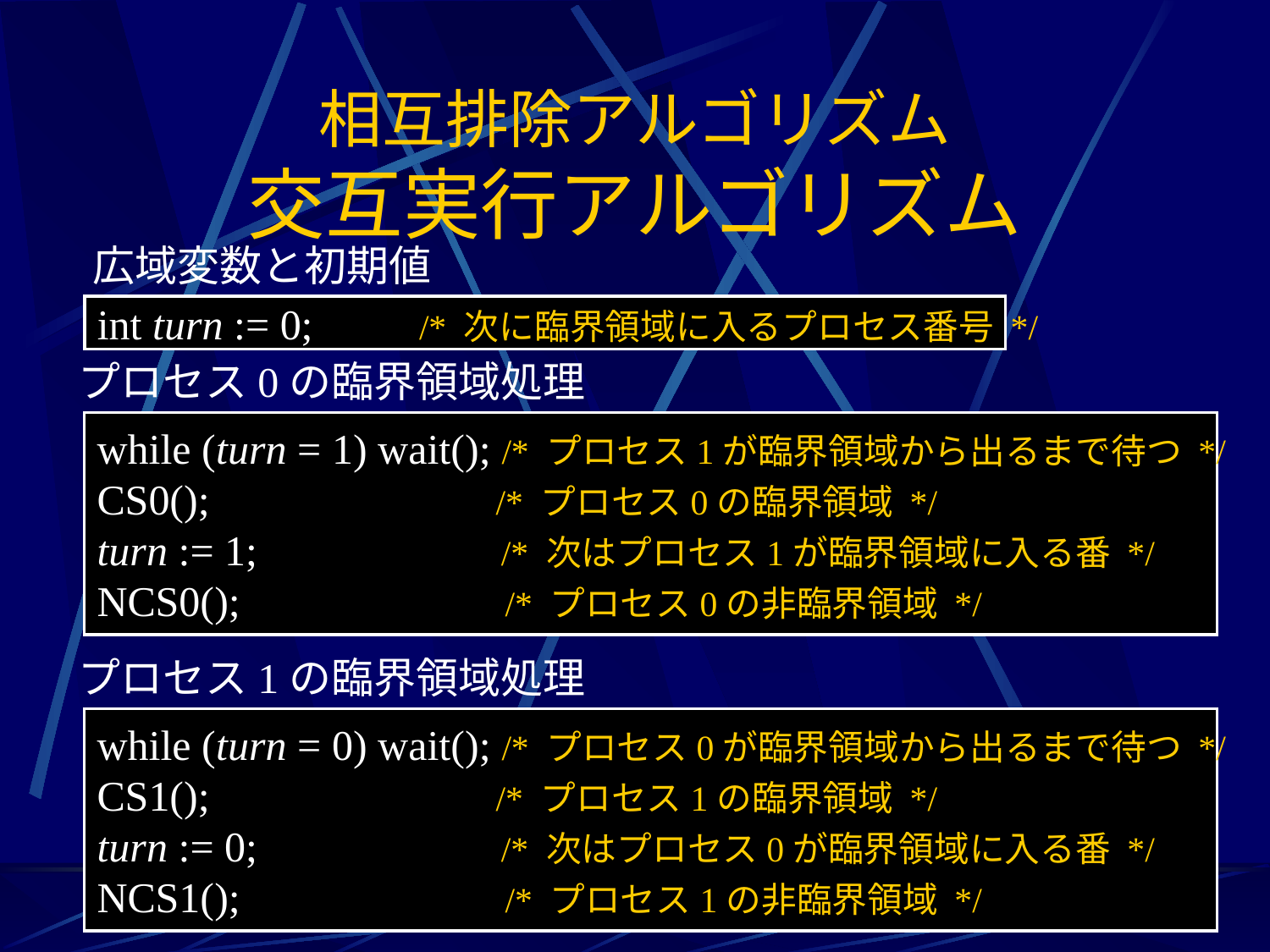

# 相互排除アルゴリズム 交互実行アルゴリズム
広域変数と初期値
int turn := 0;          /* 次に臨界領域に入るプロセス番号 */
プロセス0の臨界領域処理
while (turn = 1) wait(); /* プロセス1が臨界領域から出るまで待つ */
CS0();                           /* プロセス0の臨界領域 */
turn := 1;                       /* 次はプロセス1が臨界領域に入る番 */
NCS0();                         /* プロセス0の非臨界領域 */
プロセス1の臨界領域処理
while (turn = 0) wait(); /* プロセス0が臨界領域から出るまで待つ */
CS1();                           /* プロセス1の臨界領域 */
turn := 0;                       /* 次はプロセス0が臨界領域に入る番 */
NCS1();                         /* プロセス1の非臨界領域 */